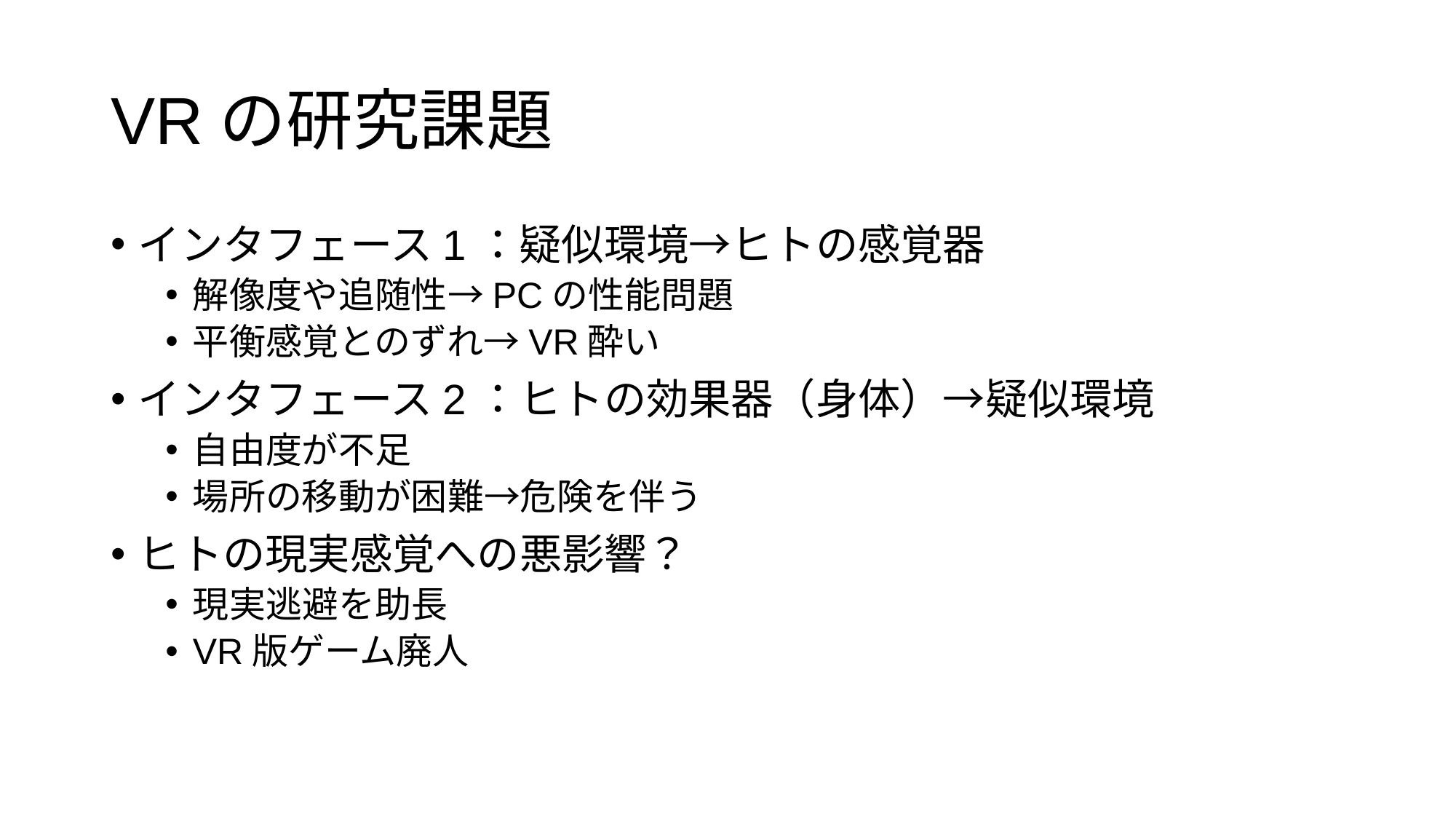

# VRの研究課題
インタフェース1：疑似環境→ヒトの感覚器
解像度や追随性→PCの性能問題
平衡感覚とのずれ→VR酔い
インタフェース2：ヒトの効果器（身体）→疑似環境
自由度が不足
場所の移動が困難→危険を伴う
ヒトの現実感覚への悪影響？
現実逃避を助長
VR版ゲーム廃人